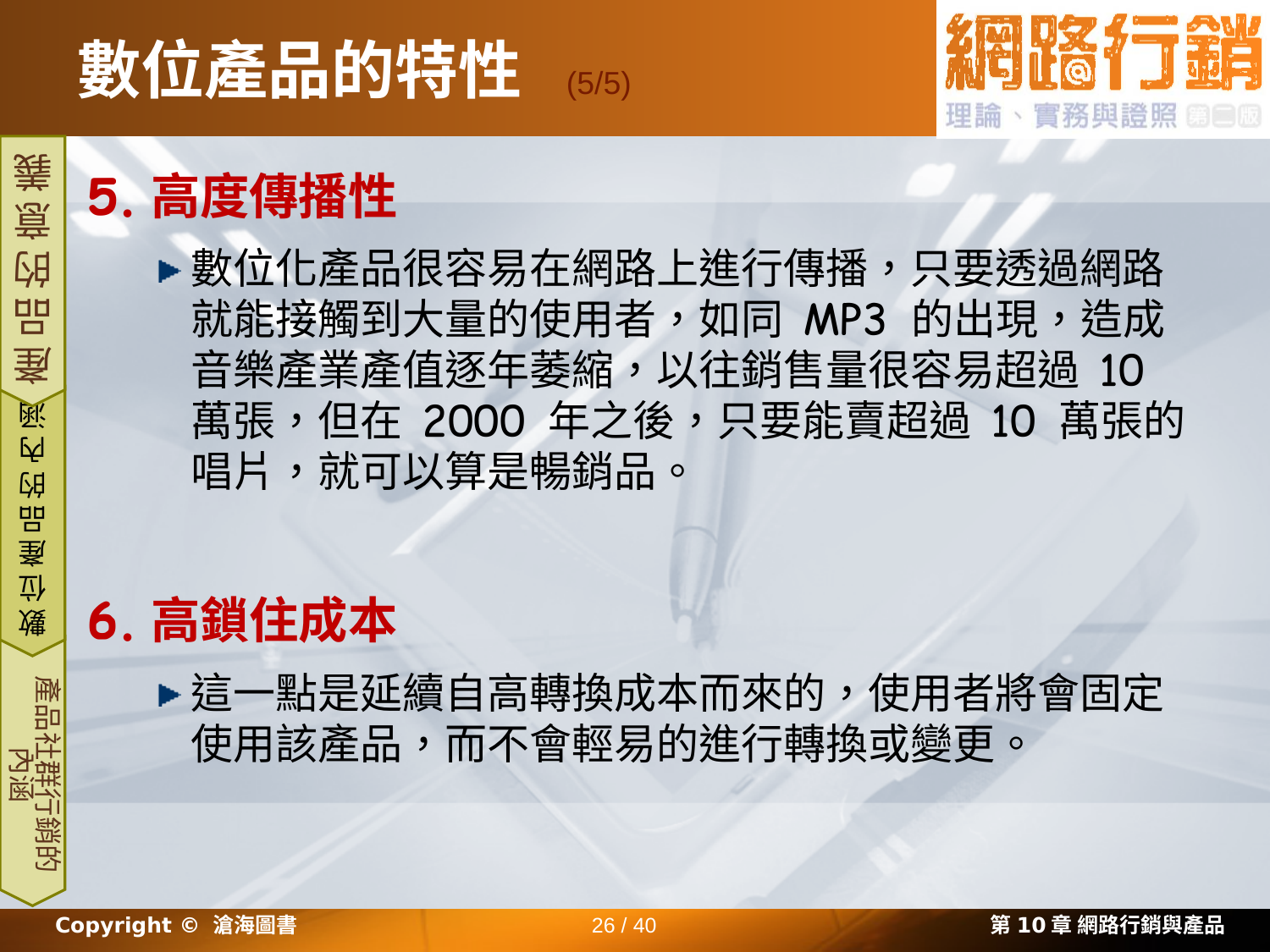

# 數位產品的特性
(5/5)
5.高度傳播性
數位化產品很容易在網路上進行傳播，只要透過網路就能接觸到大量的使用者，如同 MP3 的出現，造成音樂產業產值逐年萎縮，以往銷售量很容易超過 10 萬張，但在 2000 年之後，只要能賣超過 10 萬張的唱片，就可以算是暢銷品。

6.高鎖住成本
這一點是延續自高轉換成本而來的，使用者將會固定使用該產品，而不會輕易的進行轉換或變更。
產品的意義
數位產品的內涵
產品社群行銷的內涵

Copyright © 滄海圖書
26 / 40
第10章 網路行銷與產品